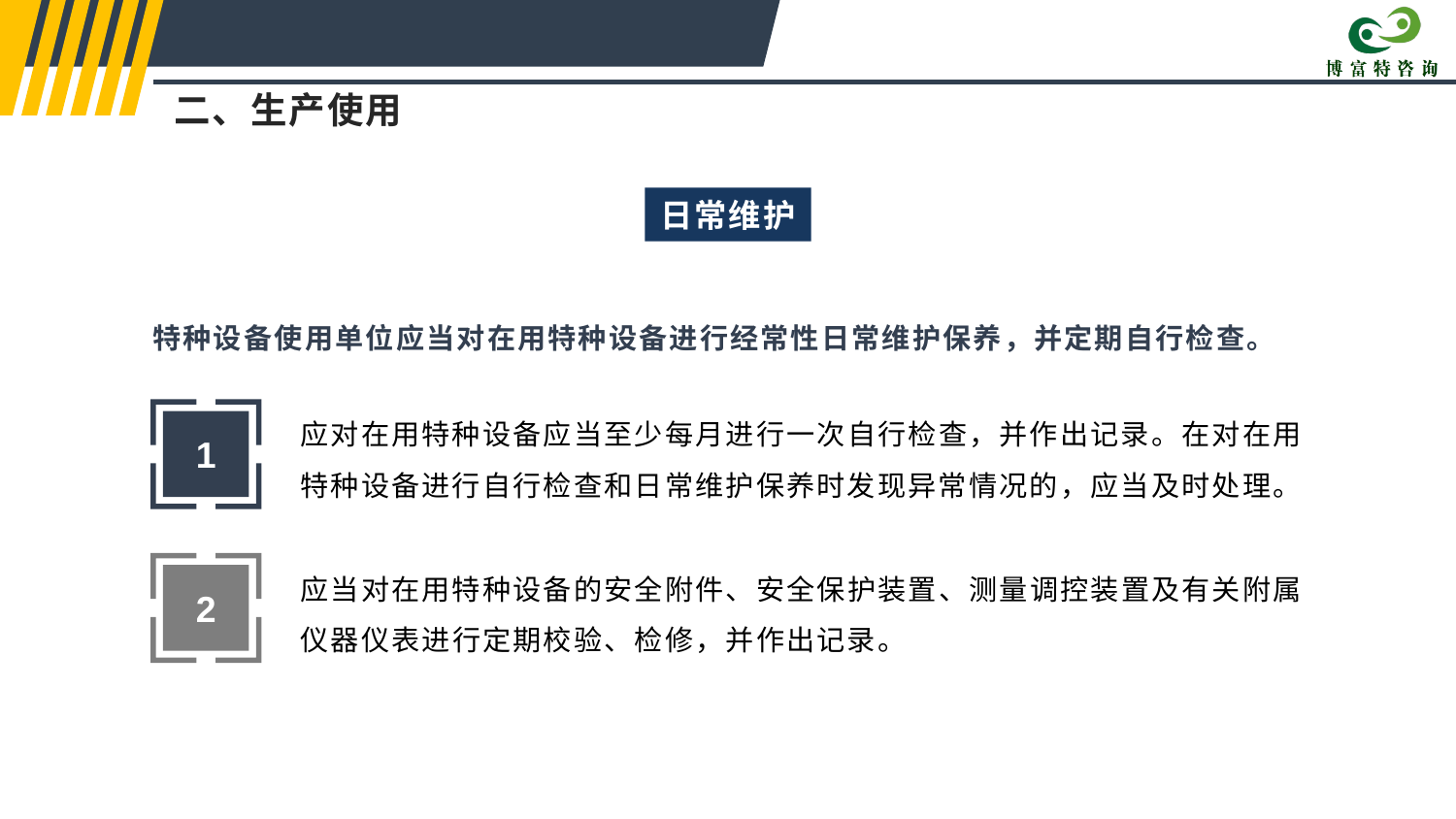

二、生产使用
日常维护
特种设备使用单位应当对在用特种设备进行经常性日常维护保养，并定期自行检查。
应对在用特种设备应当至少每月进行一次自行检查，并作出记录。在对在用特种设备进行自行检查和日常维护保养时发现异常情况的，应当及时处理。

1

应当对在用特种设备的安全附件、安全保护装置、测量调控装置及有关附属仪器仪表进行定期校验、检修，并作出记录。

2